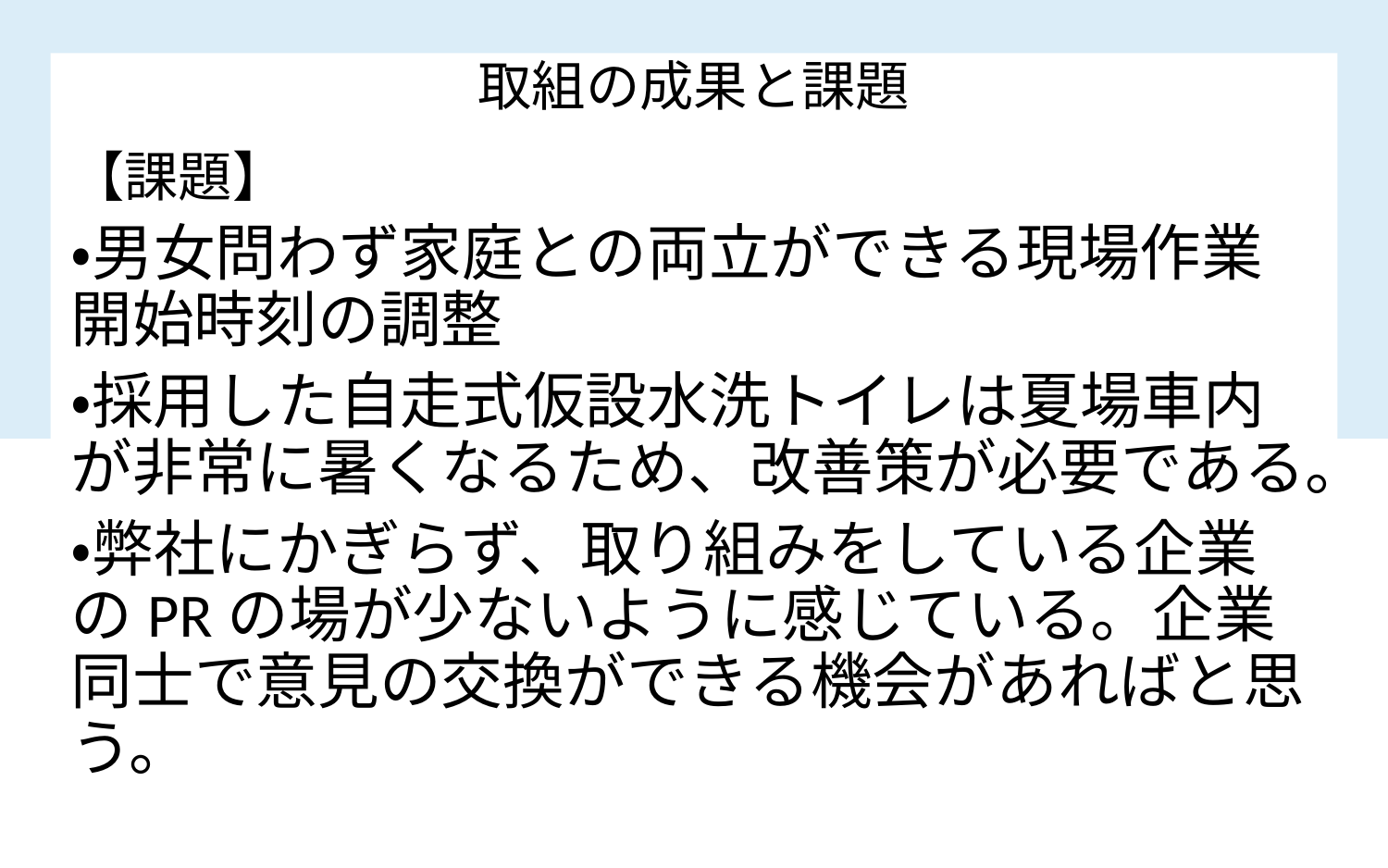

# 取組の成果と課題
【課題】
・男女問わず家庭との両立ができる現場作業開始時刻の調整
・採用した自走式仮設水洗トイレは夏場車内が非常に暑くなるため、改善策が必要である。
・弊社にかぎらず、取り組みをしている企業のPRの場が少ないように感じている。企業同士で意見の交換ができる機会があればと思う。